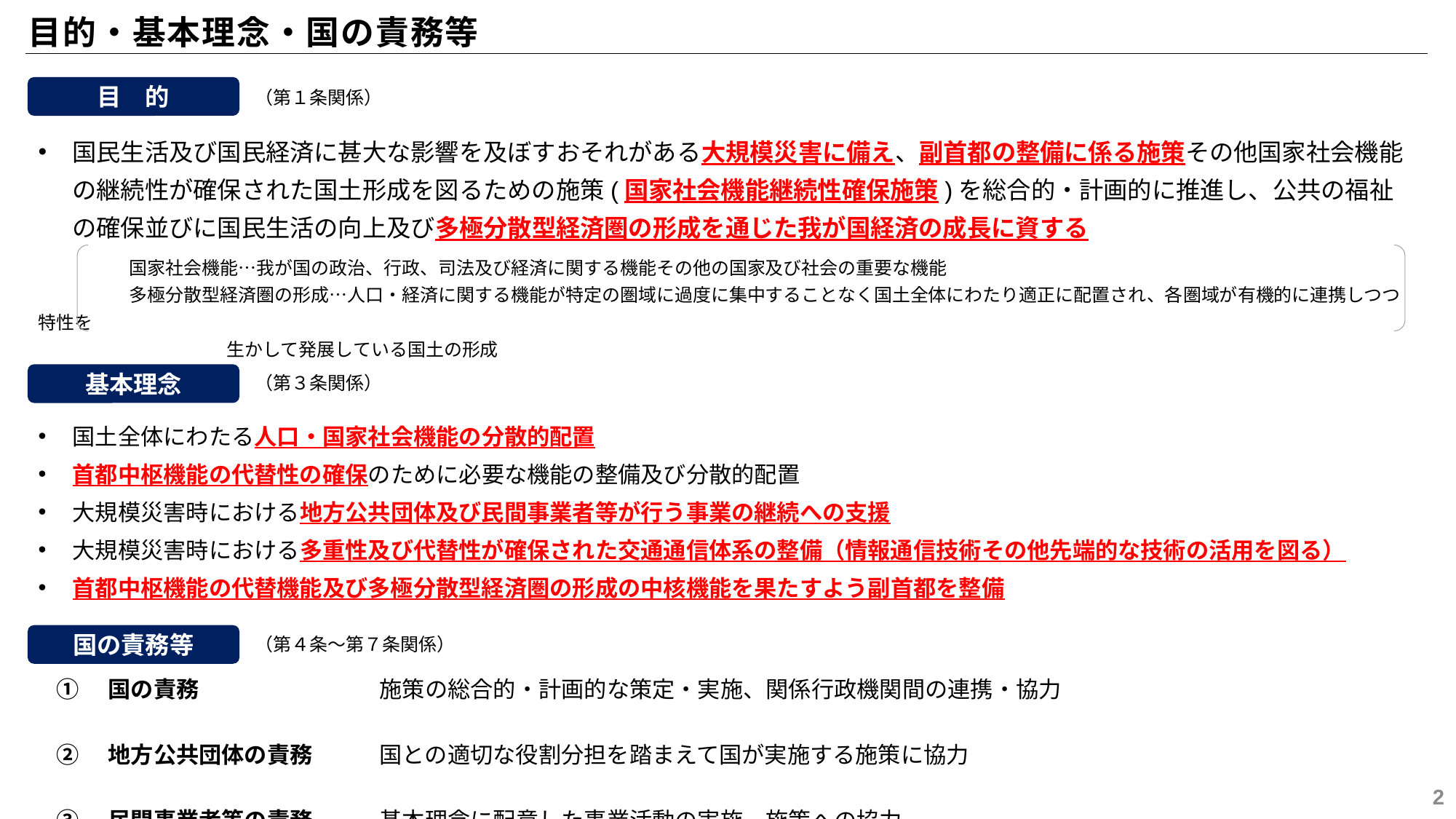

目的・基本理念・国の責務等

目　的
（第１条関係）
国民生活及び国民経済に甚大な影響を及ぼすおそれがある大規模災害に備え、副首都の整備に係る施策その他国家社会機能の継続性が確保された国土形成を図るための施策(国家社会機能継続性確保施策)を総合的・計画的に推進し、公共の福祉の確保並びに国民生活の向上及び多極分散型経済圏の形成を通じた我が国経済の成長に資する

　　　　　国家社会機能…我が国の政治、行政、司法及び経済に関する機能その他の国家及び社会の重要な機能
　　　　　多極分散型経済圏の形成…人口・経済に関する機能が特定の圏域に過度に集中することなく国土全体にわたり適正に配置され、各圏域が有機的に連携しつつ特性を
                                              生かして発展している国土の形成

基本理念
（第３条関係）
国土全体にわたる人口・国家社会機能の分散的配置
首都中枢機能の代替性の確保のために必要な機能の整備及び分散的配置
大規模災害時における地方公共団体及び民間事業者等が行う事業の継続への支援
大規模災害時における多重性及び代替性が確保された交通通信体系の整備（情報通信技術その他先端的な技術の活用を図る）
首都中枢機能の代替機能及び多極分散型経済圏の形成の中核機能を果たすよう副首都を整備
国の責務等
（第４条～第７条関係）
| ①　国の責務 | 施策の総合的・計画的な策定・実施、関係行政機関間の連携・協力 |
| --- | --- |
| ②　地方公共団体の責務 | 国との適切な役割分担を踏まえて国が実施する施策に協力 |
| ③　民間事業者等の責務 | 基本理念に配意した事業活動の実施、施策への協力 |
| ④　関係者相互の連携・協力 | 基本理念の実現を図るため施策の推進に関し連携・協力 |
2